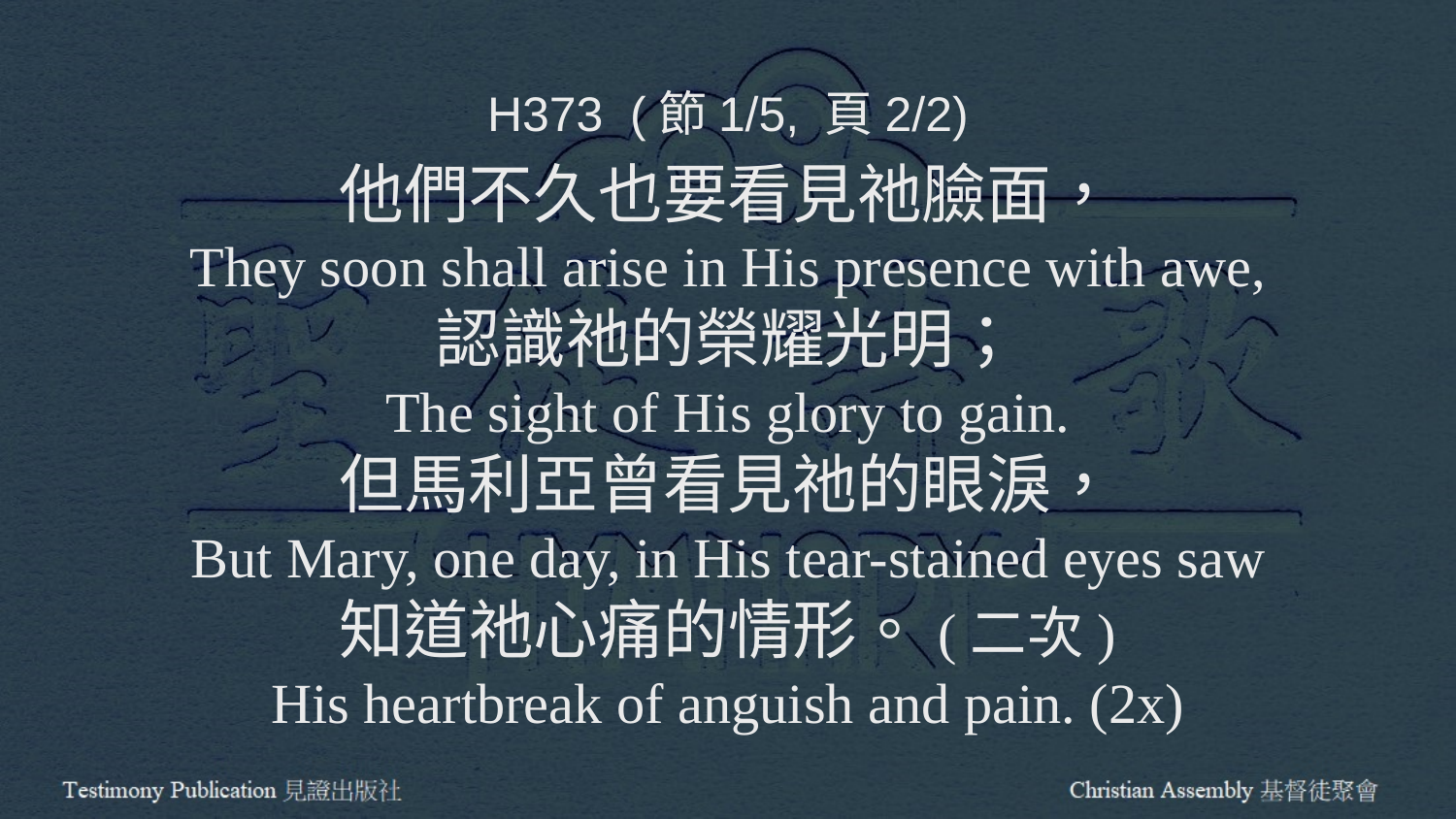

H373  (節1/5, 頁2/2)
他們不久也要看見祂臉面，
They soon shall arise in His presence with awe,
認識祂的榮耀光明；
The sight of His glory to gain.
但馬利亞曾看見祂的眼淚，
But Mary, one day, in His tear-stained eyes saw
知道祂心痛的情形。(二次)
His heartbreak of anguish and pain. (2x)